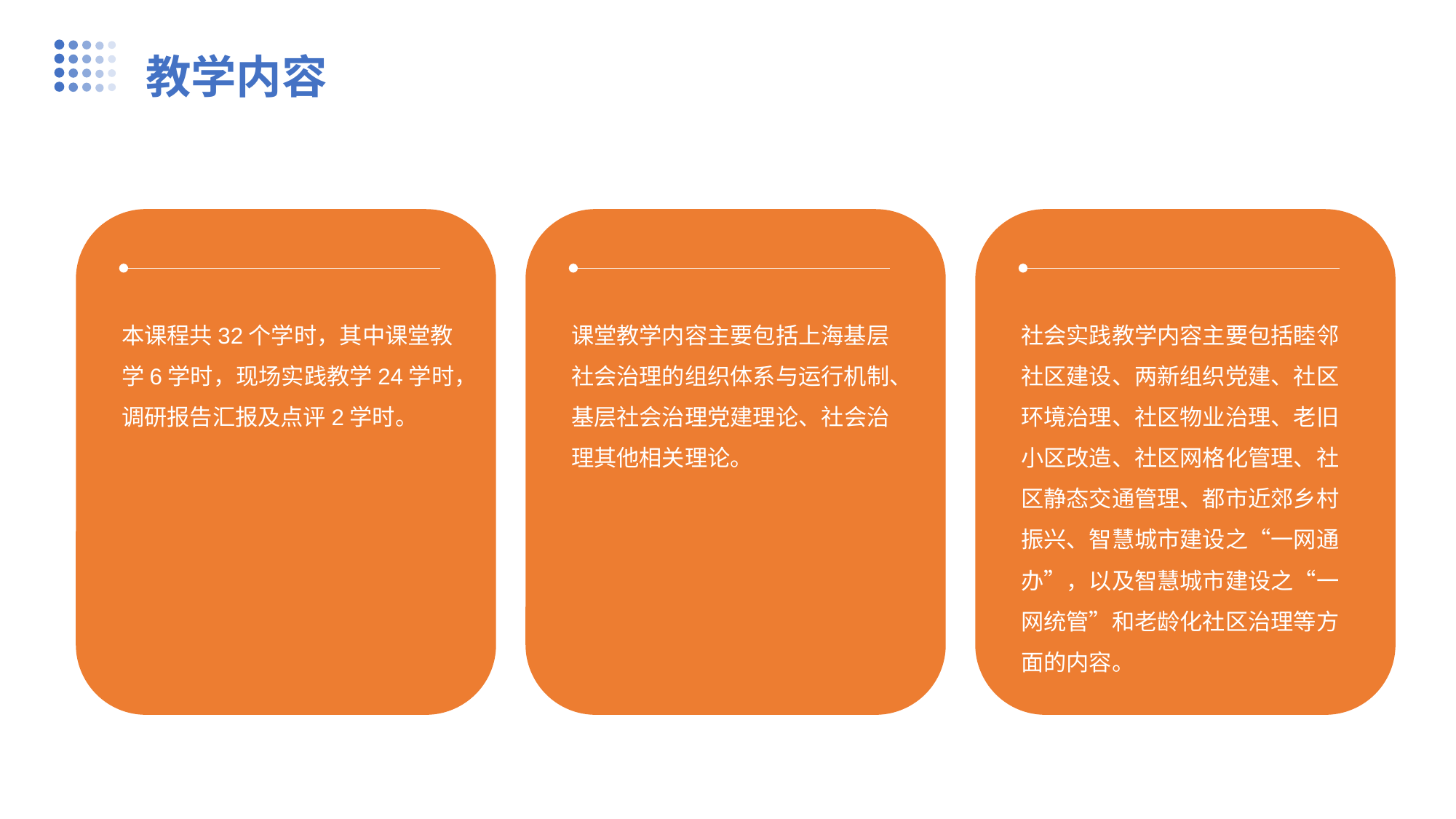

教学内容

本课程共32个学时，其中课堂教学6学时，现场实践教学24学时，调研报告汇报及点评2学时。
课堂教学内容主要包括上海基层社会治理的组织体系与运行机制、基层社会治理党建理论、社会治理其他相关理论。
社会实践教学内容主要包括睦邻社区建设、两新组织党建、社区环境治理、社区物业治理、老旧小区改造、社区网格化管理、社区静态交通管理、都市近郊乡村振兴、智慧城市建设之“一网通办”，以及智慧城市建设之“一网统管”和老龄化社区治理等方面的内容。